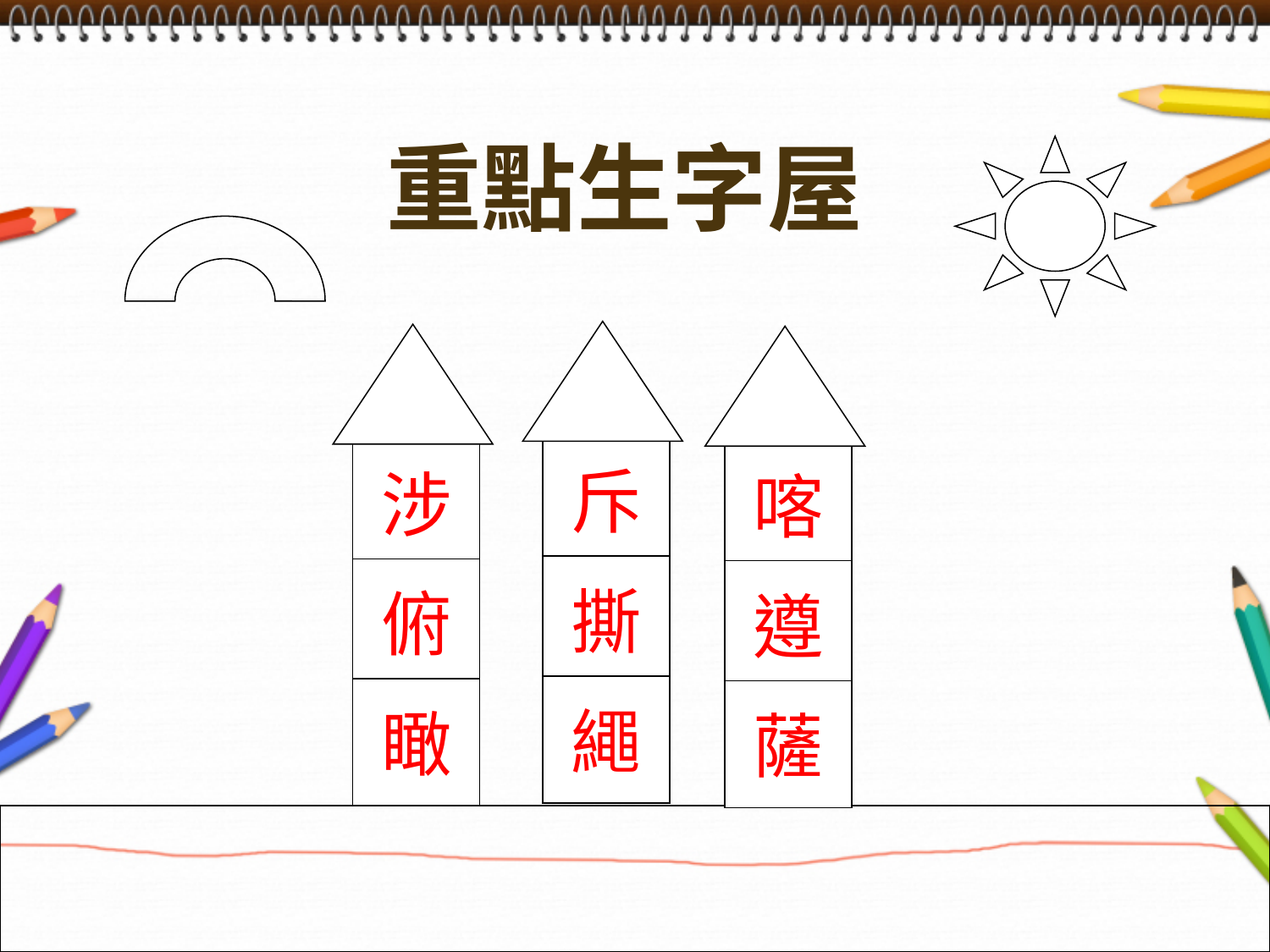

# 重點生字屋

斥
涉
喀
撕
俯
遵
繩
瞰
薩